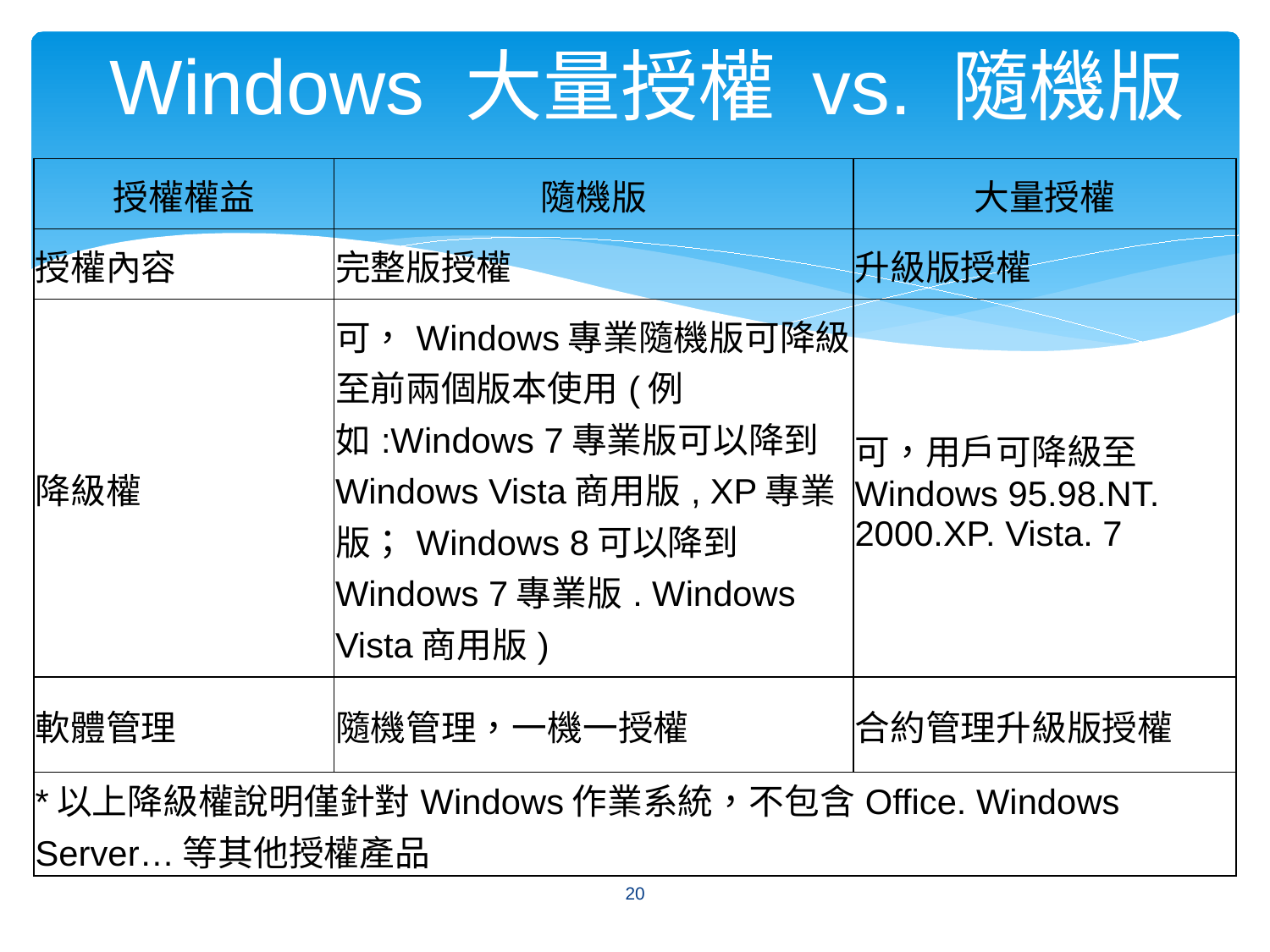

# Windows 大量授權 vs. 隨機版
| 授權權益 | 隨機版 | 大量授權 |
| --- | --- | --- |
| 授權內容 | 完整版授權 | 升級版授權 |
| 降級權 | 可，Windows專業隨機版可降級至前兩個版本使用(例如:Windows 7專業版可以降到Windows Vista商用版, XP專業版；Windows 8可以降到Windows 7專業版. Windows Vista商用版) | 可，用戶可降級至Windows 95.98.NT. 2000.XP. Vista. 7 |
| 軟體管理 | 隨機管理，一機一授權 | 合約管理升級版授權 |
| \*以上降級權說明僅針對Windows作業系統，不包含Office. Windows Server…等其他授權產品 |  |  |
20